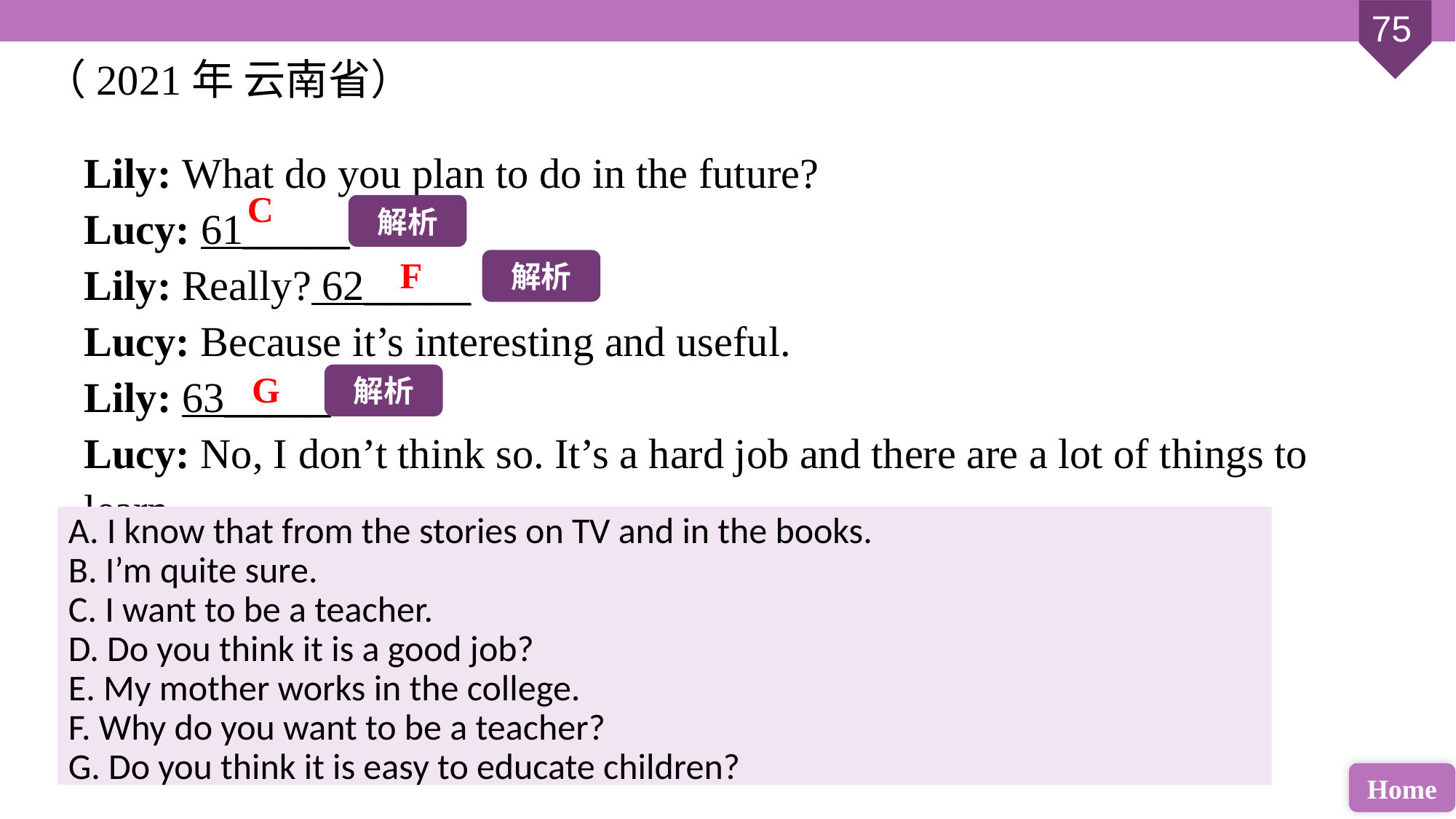

（2021年 云南省）
Lily: What do you plan to do in the future?
Lucy: 61_____
Lily: Really? 62_____
Lucy: Because it’s interesting and useful.
Lily: 63_____
Lucy: No, I don’t think so. It’s a hard job and there are a lot of things to learn.
C
解析
F
解析
G
解析
A. I know that from the stories on TV and in the books.
B. I’m quite sure.
C. I want to be a teacher.
D. Do you think it is a good job?
E. My mother works in the college.
F. Why do you want to be a teacher?
G. Do you think it is easy to educate children?